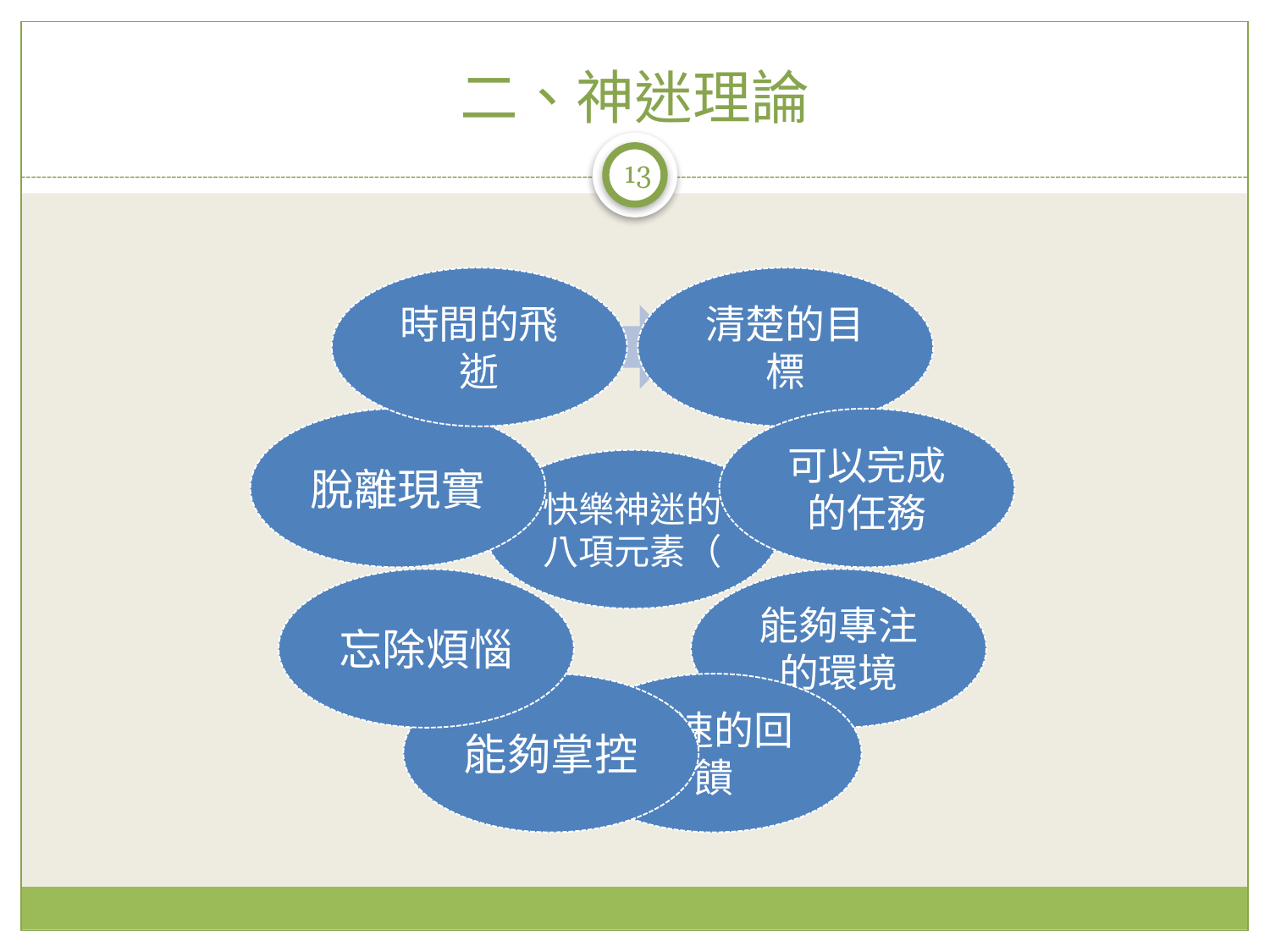

# 二、神迷理論
13
快樂神迷的八項元素（
清楚的目標
可以完成的任務
能夠掌控
忘除煩惱
脫離現實
時間的飛逝